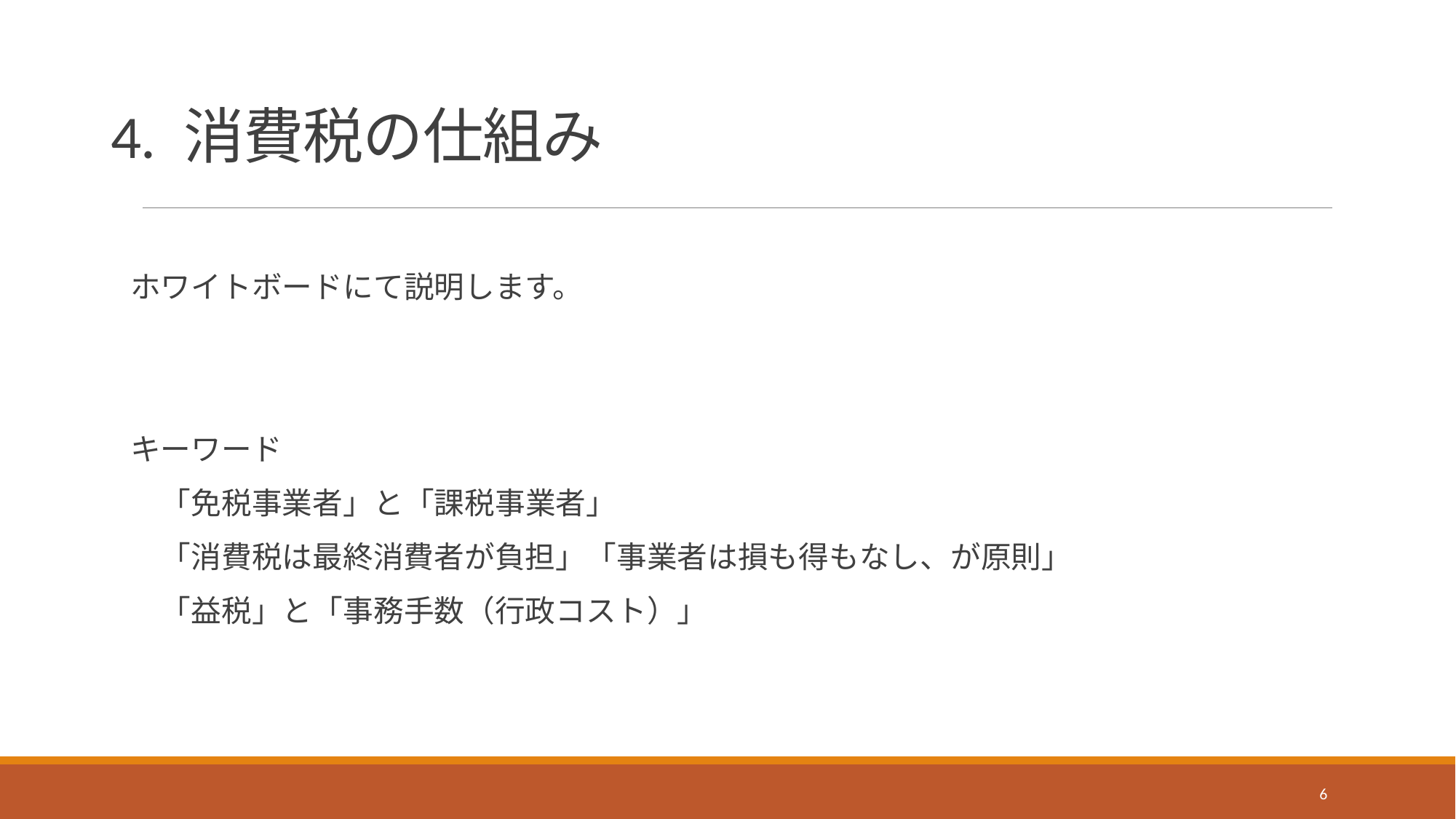

# 4. 消費税の仕組み

　ホワイトボードにて説明します。

　キーワード
　　「免税事業者」と「課税事業者」
　　「消費税は最終消費者が負担」「事業者は損も得もなし、が原則」
　　「益税」と「事務手数（行政コスト）」
6